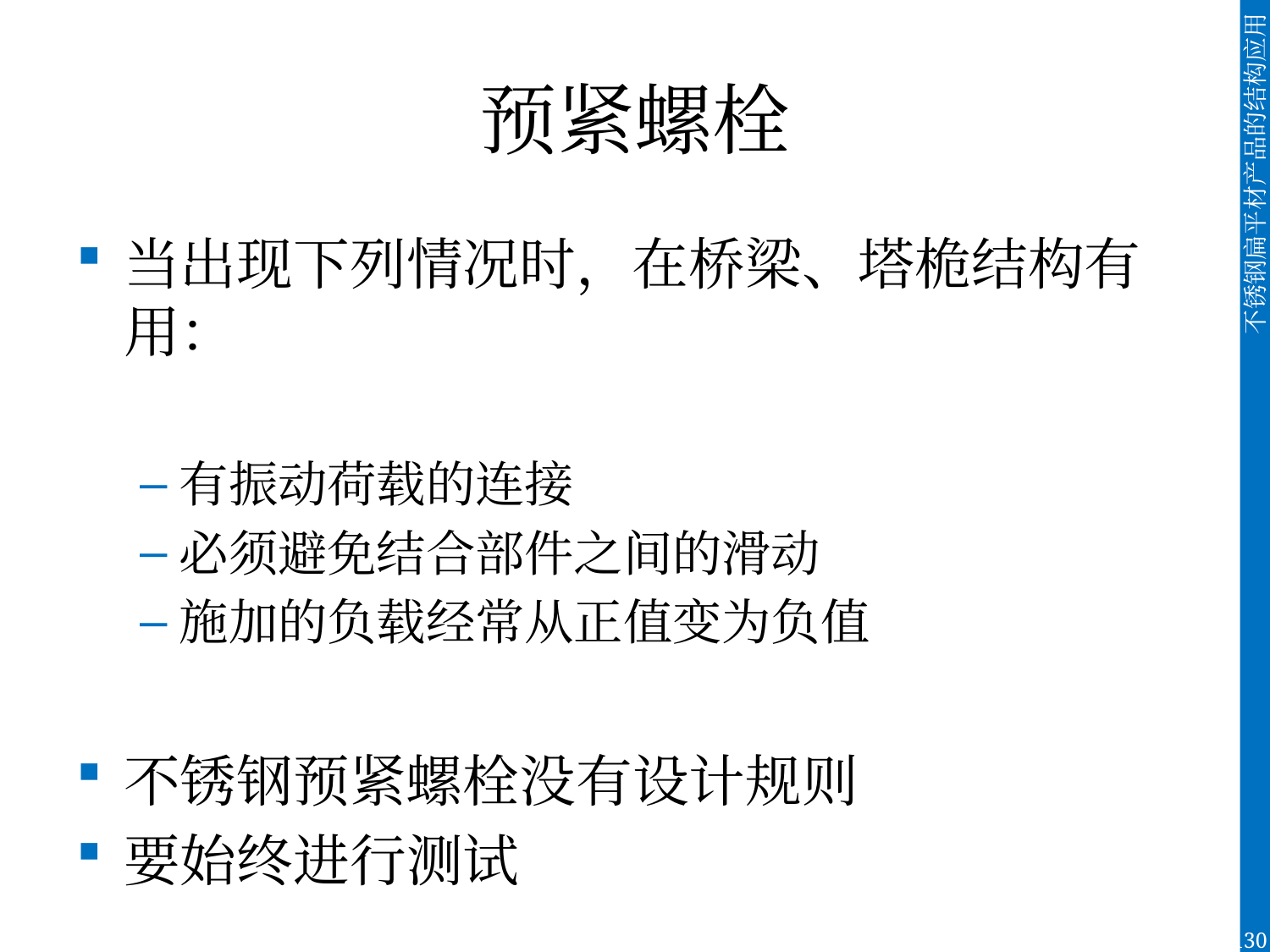

# 预紧螺栓
当出现下列情况时，在桥梁、塔桅结构有用：

有振动荷载的连接
必须避免结合部件之间的滑动
施加的负载经常从正值变为负值

不锈钢预紧螺栓没有设计规则
要始终进行测试

130